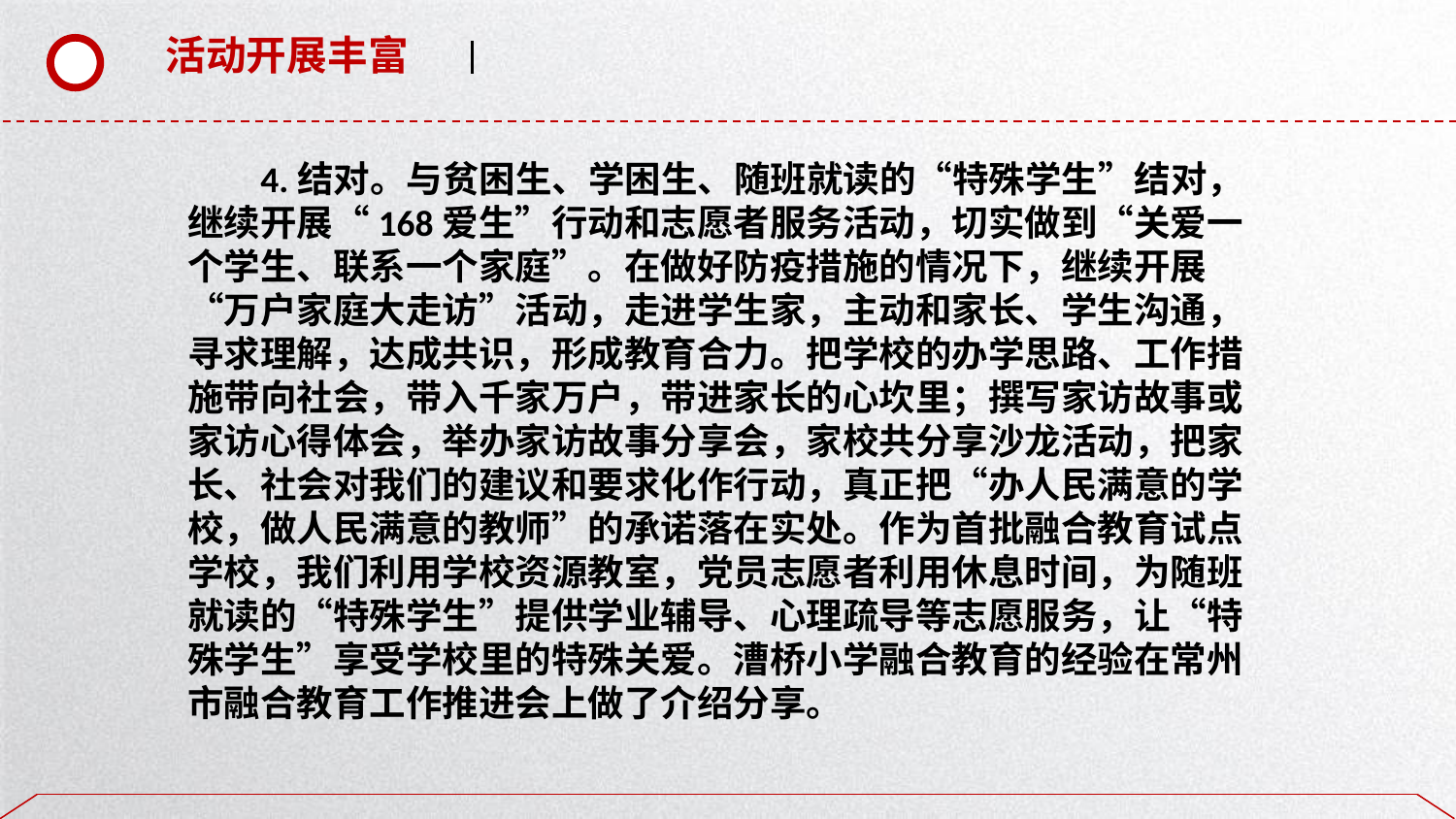

活动开展丰富

4.结对。与贫困生、学困生、随班就读的“特殊学生”结对，继续开展“168爱生”行动和志愿者服务活动，切实做到“关爱一个学生、联系一个家庭”。在做好防疫措施的情况下，继续开展“万户家庭大走访”活动，走进学生家，主动和家长、学生沟通，寻求理解，达成共识，形成教育合力。把学校的办学思路、工作措施带向社会，带入千家万户，带进家长的心坎里；撰写家访故事或家访心得体会，举办家访故事分享会，家校共分享沙龙活动，把家长、社会对我们的建议和要求化作行动，真正把“办人民满意的学校，做人民满意的教师”的承诺落在实处。作为首批融合教育试点学校，我们利用学校资源教室，党员志愿者利用休息时间，为随班就读的“特殊学生”提供学业辅导、心理疏导等志愿服务，让“特殊学生”享受学校里的特殊关爱。漕桥小学融合教育的经验在常州市融合教育工作推进会上做了介绍分享。